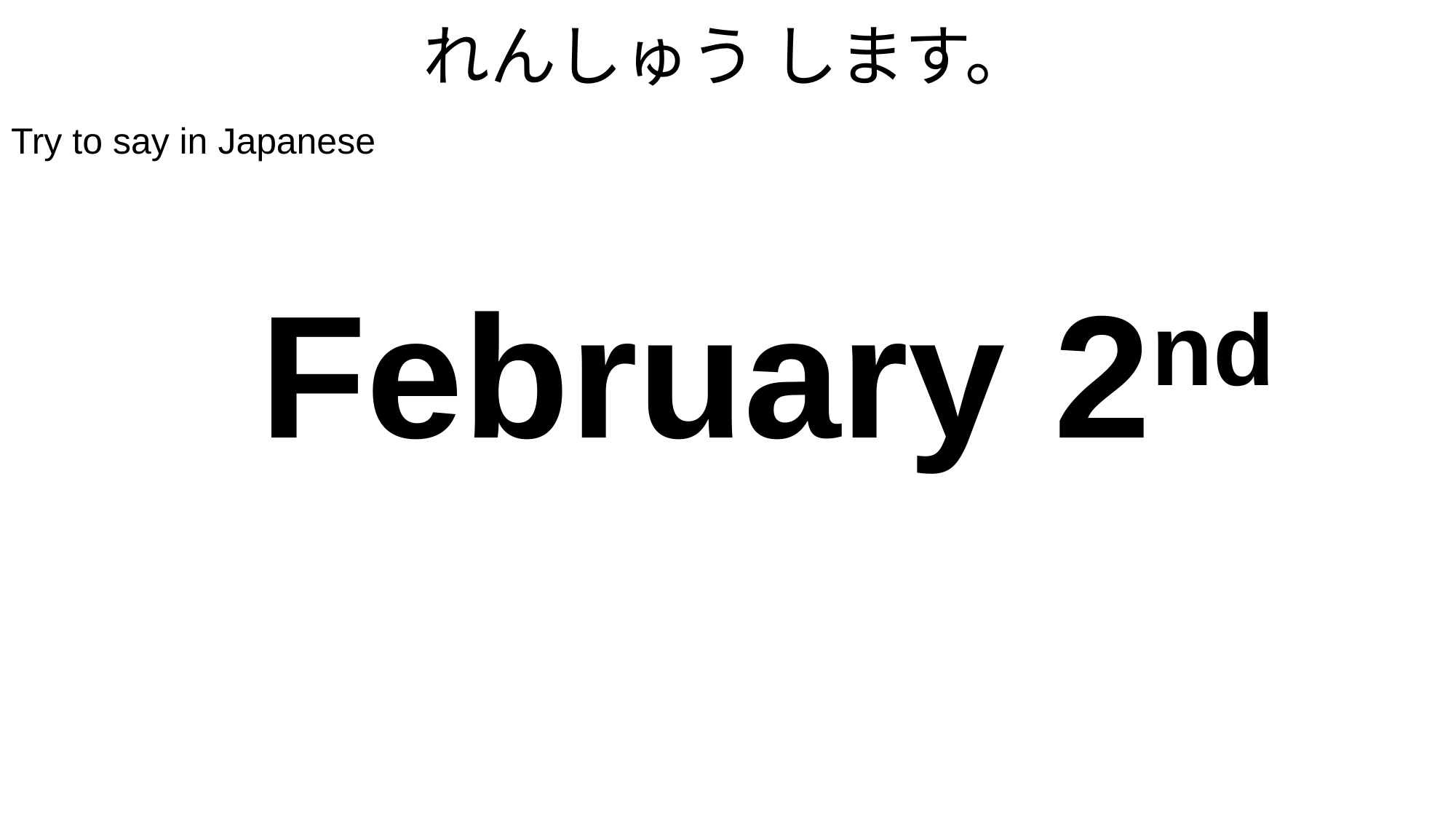

# れんしゅう します。
Try to say in Japanese
| February 2nd |
| --- |
| にがつ ににち （にがつ ふつか） |